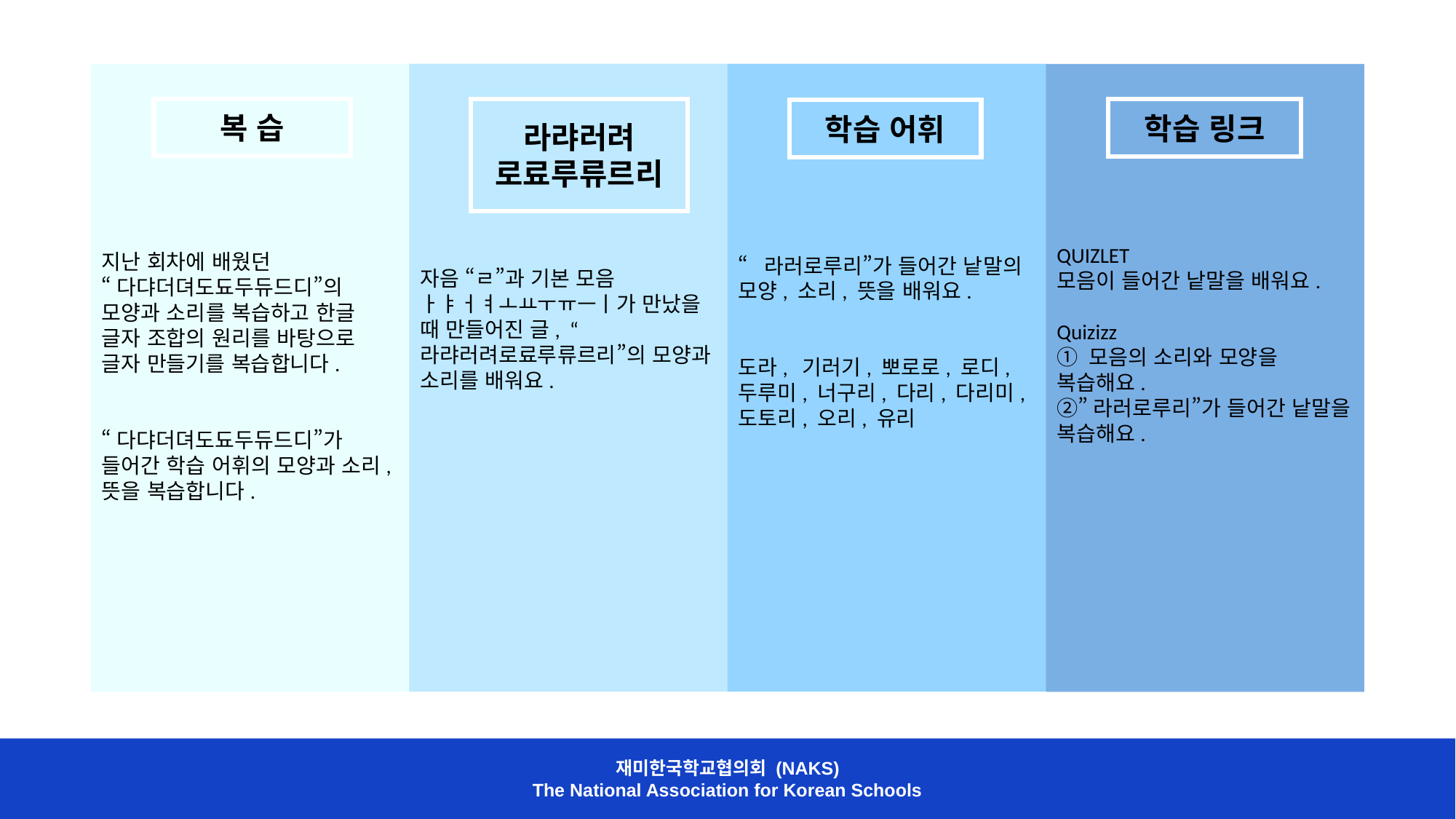

지난 회차에 배웠던
“다댜더뎌도됴두듀드디”의 모양과 소리를 복습하고 한글 글자 조합의 원리를 바탕으로 글자 만들기를 복습합니다.

“다댜더뎌도됴두듀드디”가 들어간 학습 어휘의 모양과 소리, 뜻을 복습합니다.

자음 “ㄹ”과 기본 모음 ㅏㅑㅓㅕㅗㅛㅜㅠㅡㅣ가 만났을 때 만들어진 글,  “라랴러려로료루류르리”의 모양과 소리를 배워요.

“라러로루리”가 들어간 낱말의 모양, 소리, 뜻을 배워요.

도라,  기러기, 뽀로로, 로디, 두루미, 너구리, 다리, 다리미, 도토리, 오리, 유리

찾

QUIZLET
모음이 들어간 낱말을 배워요.

Quizizz
① 모음의 소리와 모양을 복습해요.
②”라러로루리”가 들어간 낱말을 복습해요.

복 습
라랴러려
로료루류르리
학습 링크
학습 어휘
재미한국학교협의회 (NAKS)
The National Association for Korean Schools